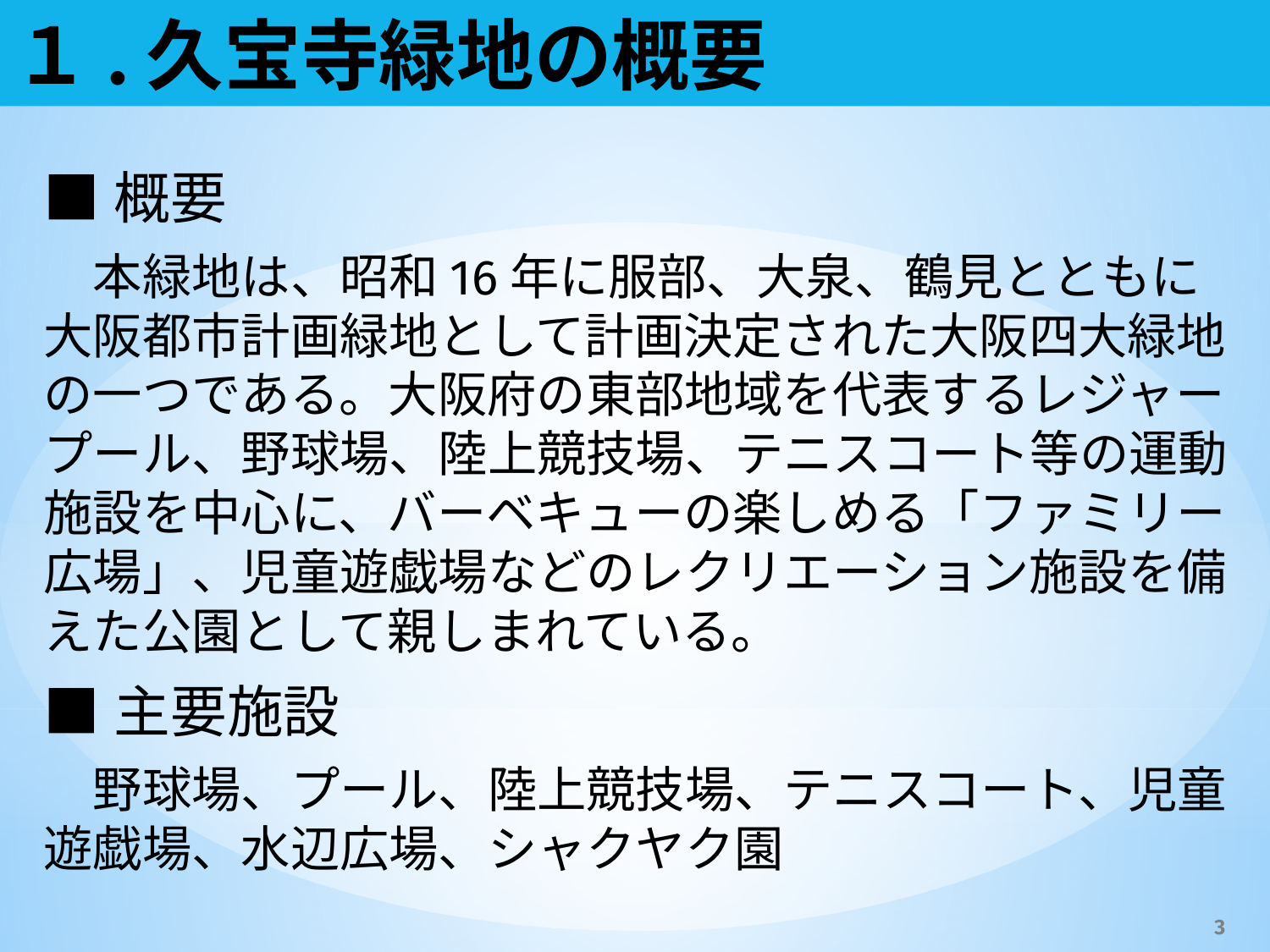

# １.久宝寺緑地の概要
■概要
　本緑地は、昭和16年に服部、大泉、鶴見とともに大阪都市計画緑地として計画決定された大阪四大緑地の一つである。大阪府の東部地域を代表するレジャープール、野球場、陸上競技場、テニスコート等の運動施設を中心に、バーベキューの楽しめる「ファミリー広場」、児童遊戯場などのレクリエーション施設を備えた公園として親しまれている。
■主要施設
　野球場、プール、陸上競技場、テニスコート、児童遊戯場、水辺広場、シャクヤク園
3